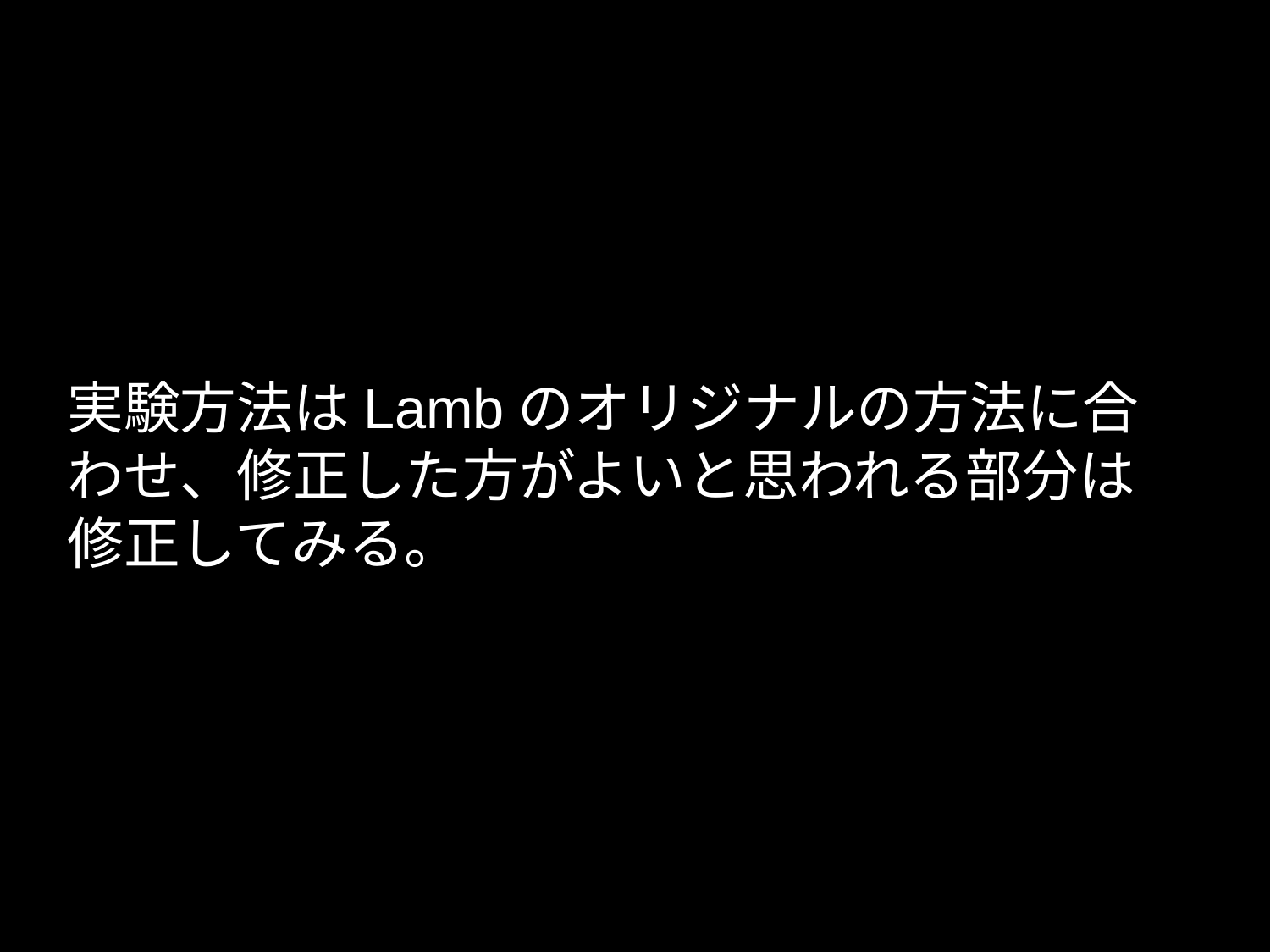

実験方法はLambのオリジナルの方法に合わせ、修正した方がよいと思われる部分は修正してみる。